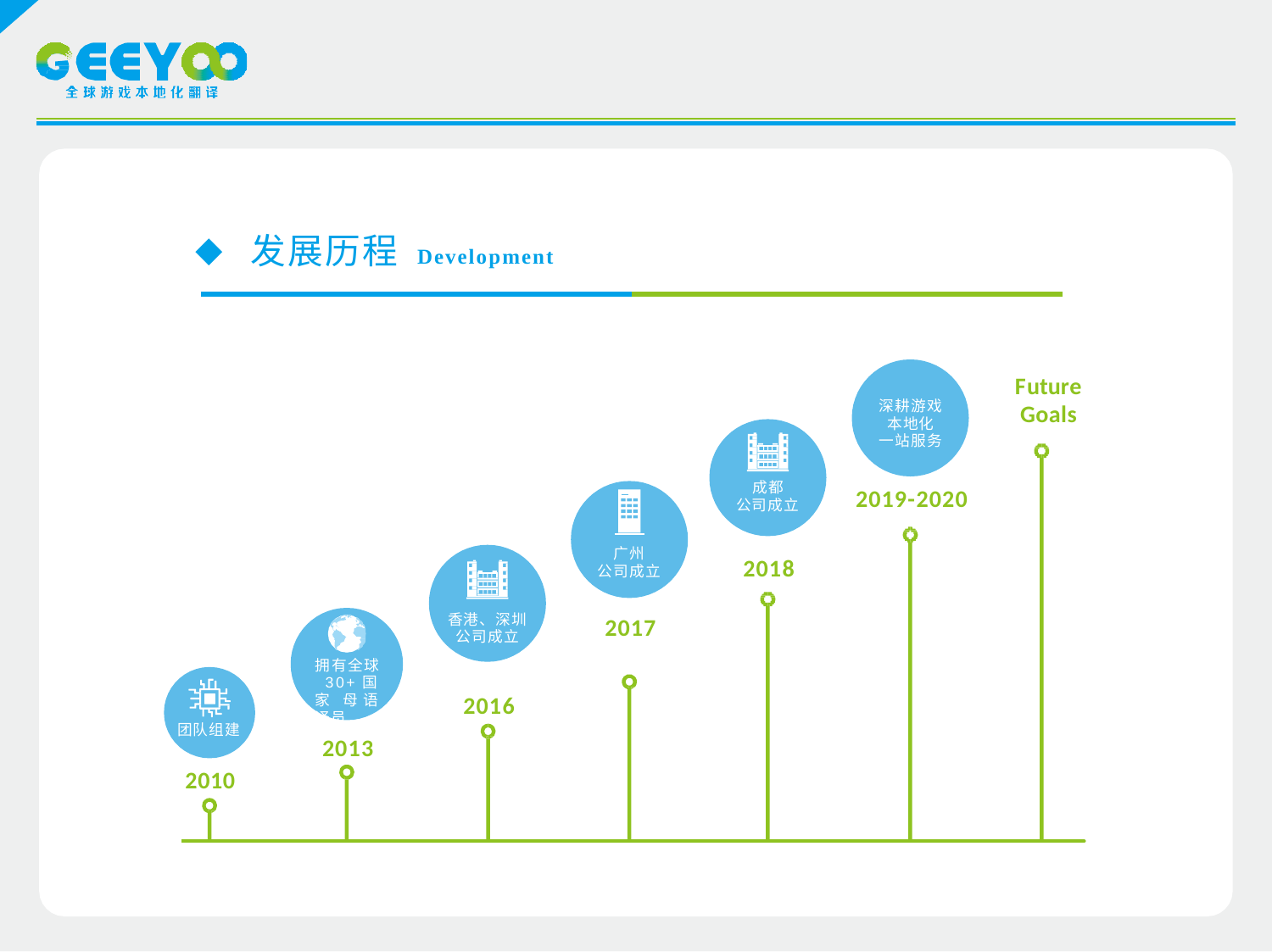

发展历程
Development

Future  Goals
深耕游戏 本地化 一站服务

成都 公司成立

2019-2020

广州 公司成立

2018

香港、深圳 公司成立

2017

拥有全球  30+国家 母语译员

2016

团队组建

2013
2010